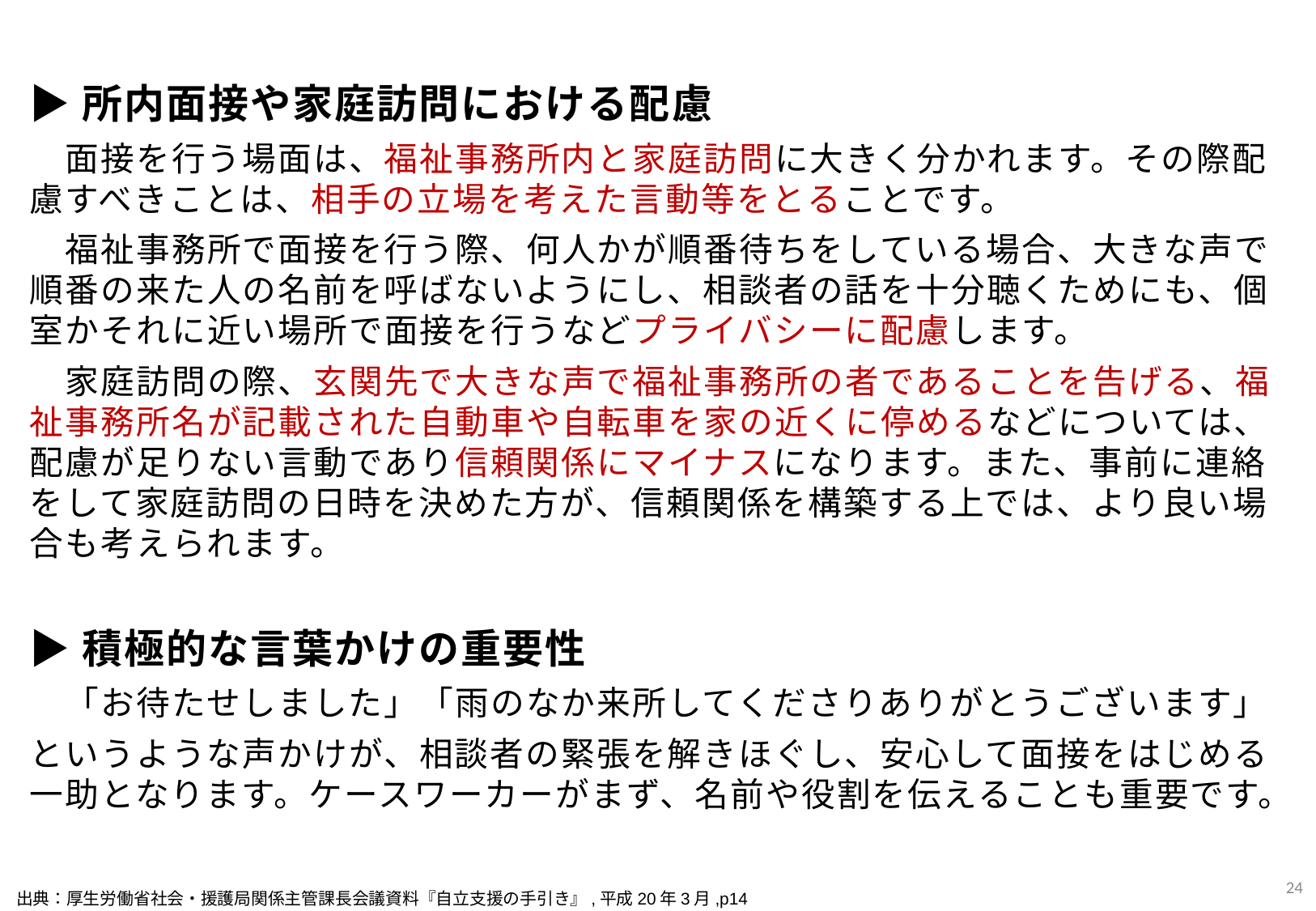

▶所内面接や家庭訪問における配慮
　面接を行う場面は、福祉事務所内と家庭訪問に大きく分かれます。その際配慮すべきことは、相手の立場を考えた言動等をとることです。
　福祉事務所で面接を行う際、何人かが順番待ちをしている場合、大きな声で順番の来た人の名前を呼ばないようにし、相談者の話を十分聴くためにも、個室かそれに近い場所で面接を行うなどプライバシーに配慮します。
　家庭訪問の際、玄関先で大きな声で福祉事務所の者であることを告げる、福祉事務所名が記載された自動車や自転車を家の近くに停めるなどについては、配慮が足りない言動であり信頼関係にマイナスになります。また、事前に連絡をして家庭訪問の日時を決めた方が、信頼関係を構築する上では、より良い場合も考えられます。

▶積極的な言葉かけの重要性
　「お待たせしました」「雨のなか来所してくださりありがとうございます」
というような声かけが、相談者の緊張を解きほぐし、安心して面接をはじめる一助となります。ケースワーカーがまず、名前や役割を伝えることも重要です。
24
出典：厚生労働省社会・援護局関係主管課長会議資料『自立支援の手引き』,平成20年3月,p14